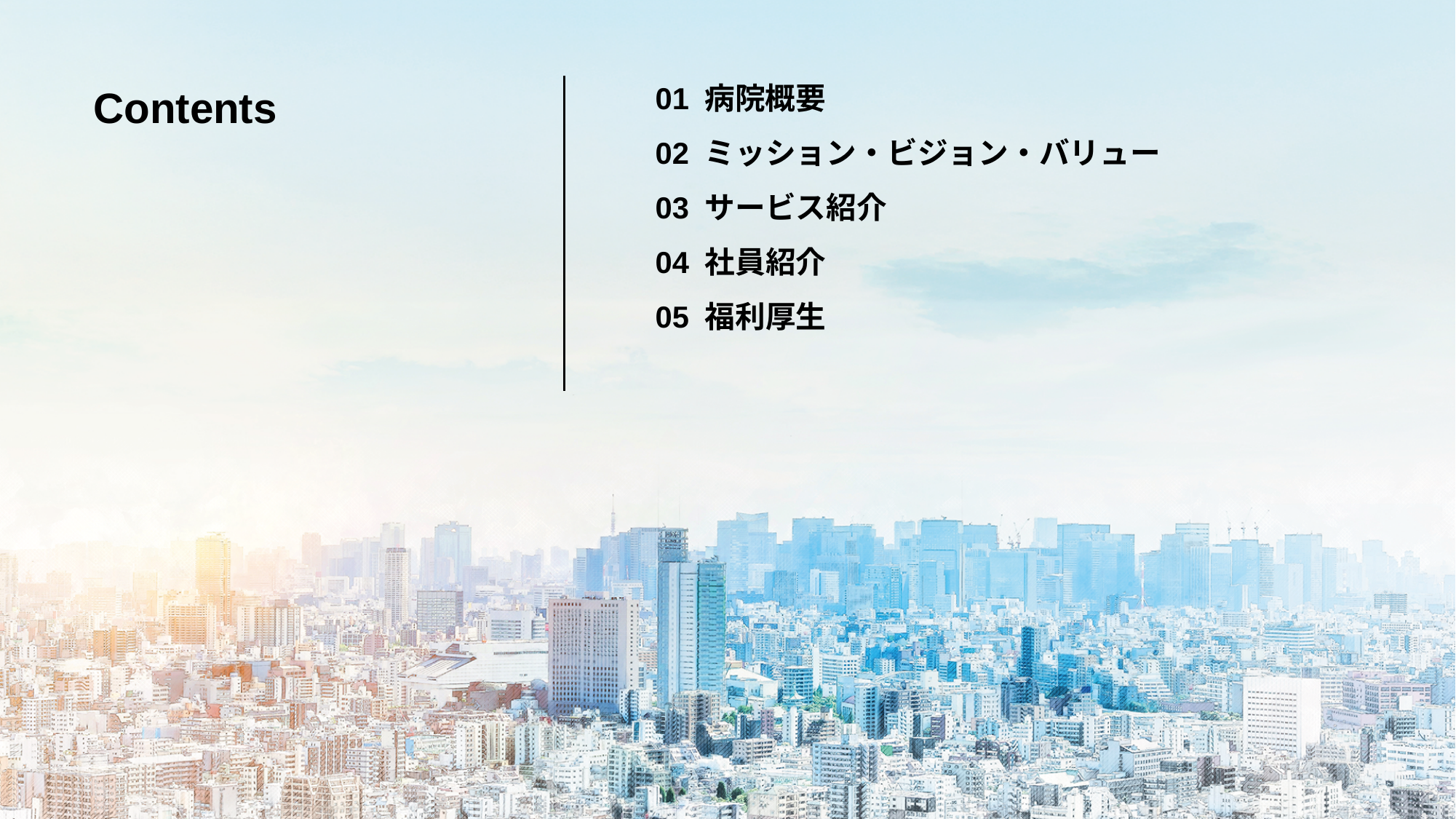

01 病院概要
02 ミッション・ビジョン・バリュー
03 サービス紹介
04 社員紹介
05 福利厚生